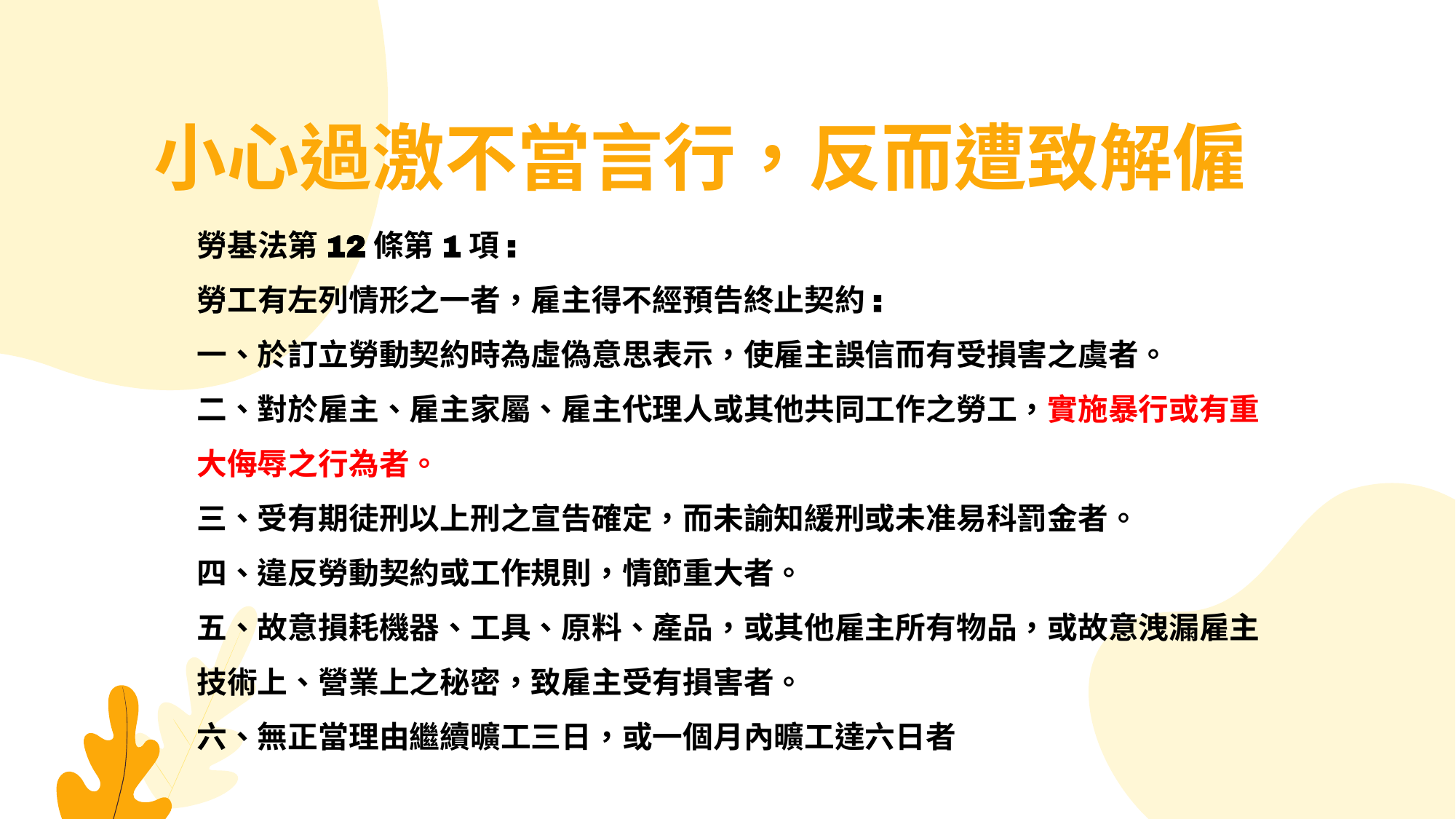

小心過激不當言行，反而遭致解僱
勞基法第12條第1項:
勞工有左列情形之一者，雇主得不經預告終止契約:
一、於訂立勞動契約時為虛偽意思表示，使雇主誤信而有受損害之虞者。
二、對於雇主、雇主家屬、雇主代理人或其他共同工作之勞工，實施暴行或有重大侮辱之行為者。
三、受有期徒刑以上刑之宣告確定，而未諭知緩刑或未准易科罰金者。
四、違反勞動契約或工作規則，情節重大者。
五、故意損耗機器、工具、原料、產品，或其他雇主所有物品，或故意洩漏雇主技術上、營業上之秘密，致雇主受有損害者。
六、無正當理由繼續曠工三日，或一個月內曠工達六日者